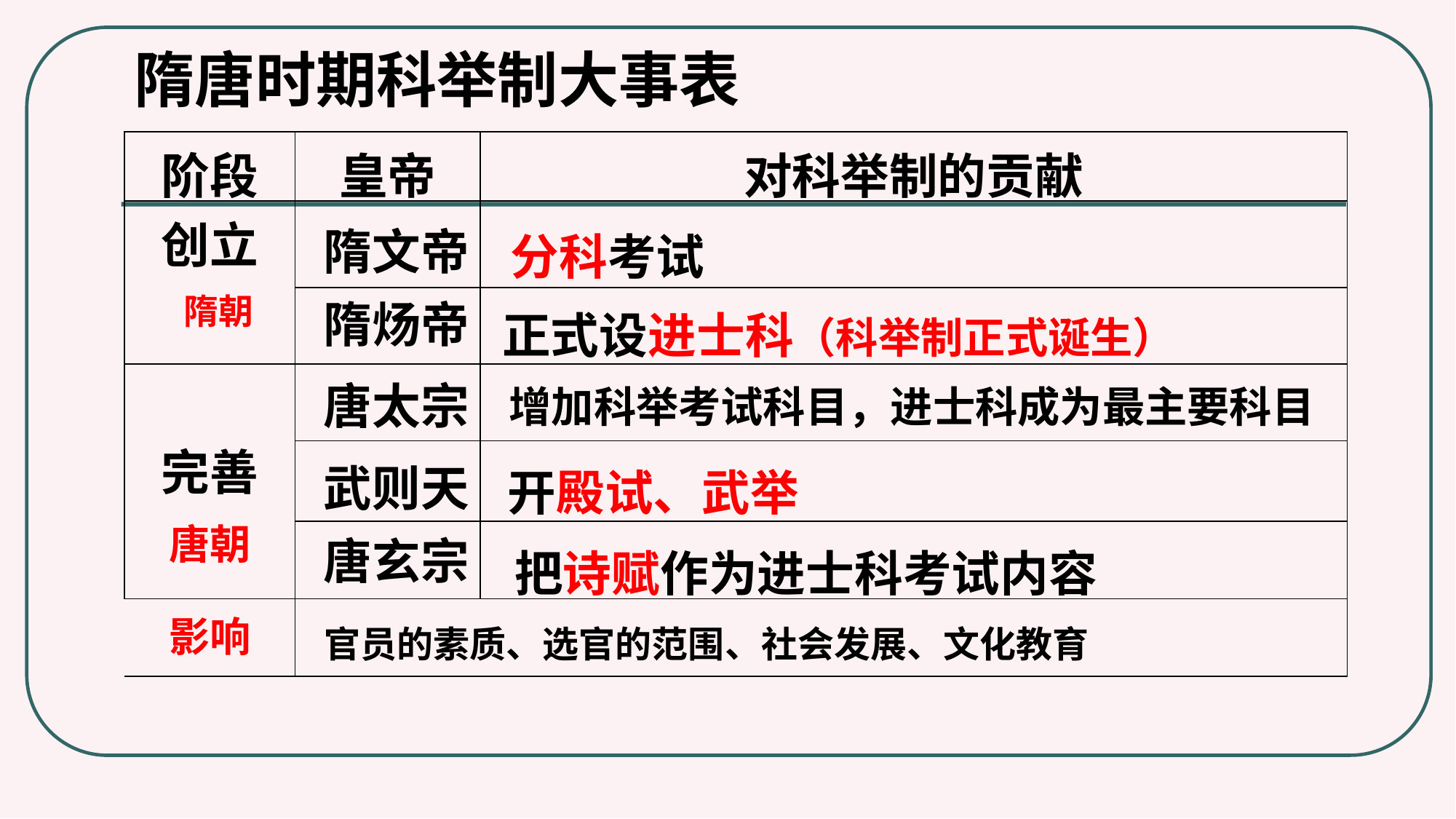

隋唐时期科举制大事表
| 阶段 | 皇帝 | 对科举制的贡献 |
| --- | --- | --- |
| 创立 隋朝 |  |  |
|  |  |  |
| 完善 唐朝 |  |  |
|  |  |  |
|  |  |  |
| 影响 |  |  |
隋文帝
分科考试
隋炀帝
正式设进士科（科举制正式诞生）
唐太宗
增加科举考试科目，进士科成为最主要科目
武则天
开殿试、武举
唐玄宗
把诗赋作为进士科考试内容
官员的素质、选官的范围、社会发展、文化教育